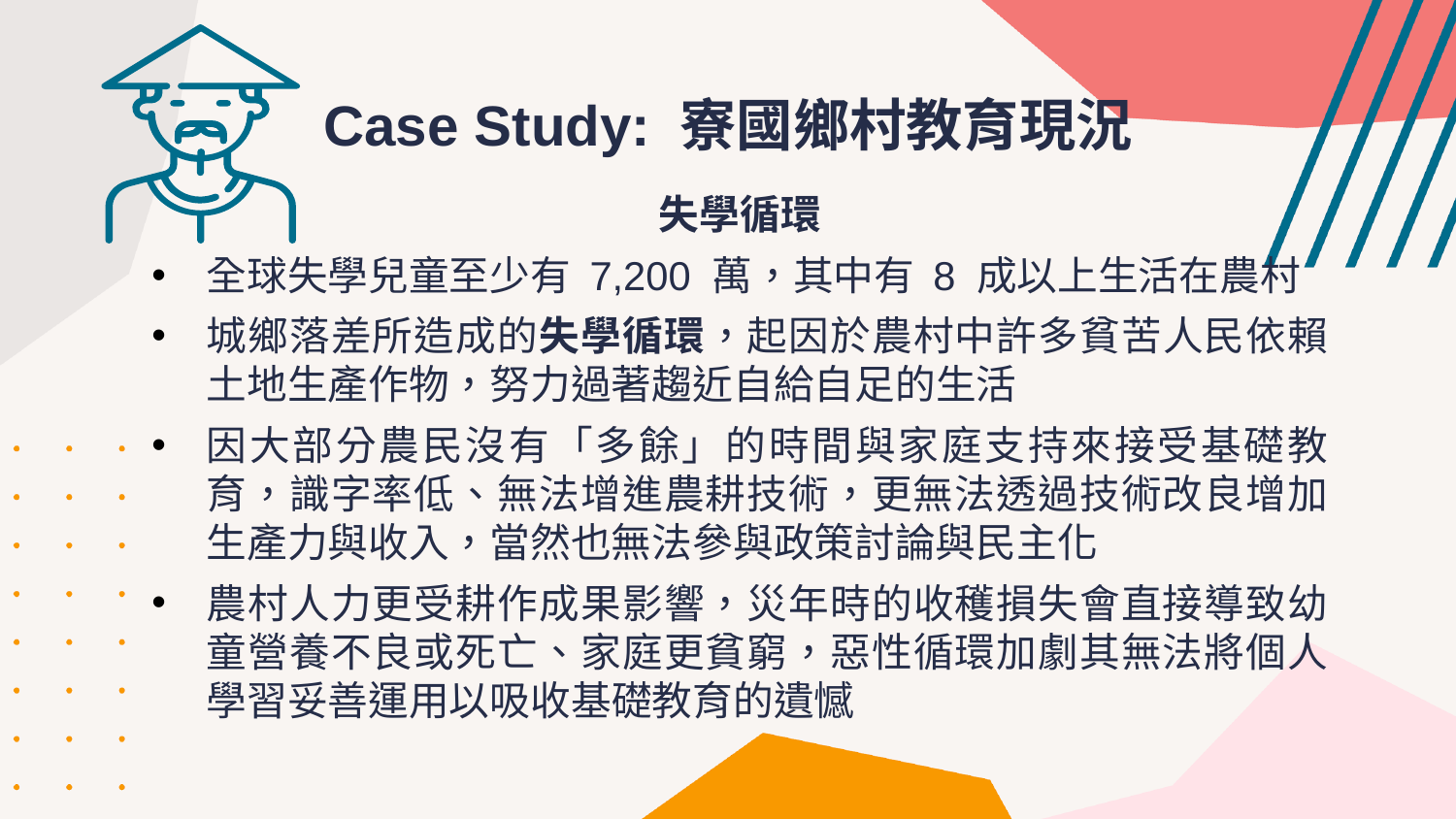

# Case Study: 寮國鄉村教育現況
失學循環
全球失學兒童至少有 7,200 萬，其中有 8 成以上生活在農村
城鄉落差所造成的失學循環，起因於農村中許多貧苦人民依賴土地生產作物，努力過著趨近自給自足的生活
因大部分農民沒有「多餘」的時間與家庭支持來接受基礎教育，識字率低、無法增進農耕技術，更無法透過技術改良增加生產力與收入，當然也無法參與政策討論與民主化
農村人力更受耕作成果影響，災年時的收穫損失會直接導致幼童營養不良或死亡、家庭更貧窮，惡性循環加劇其無法將個人學習妥善運用以吸收基礎教育的遺憾